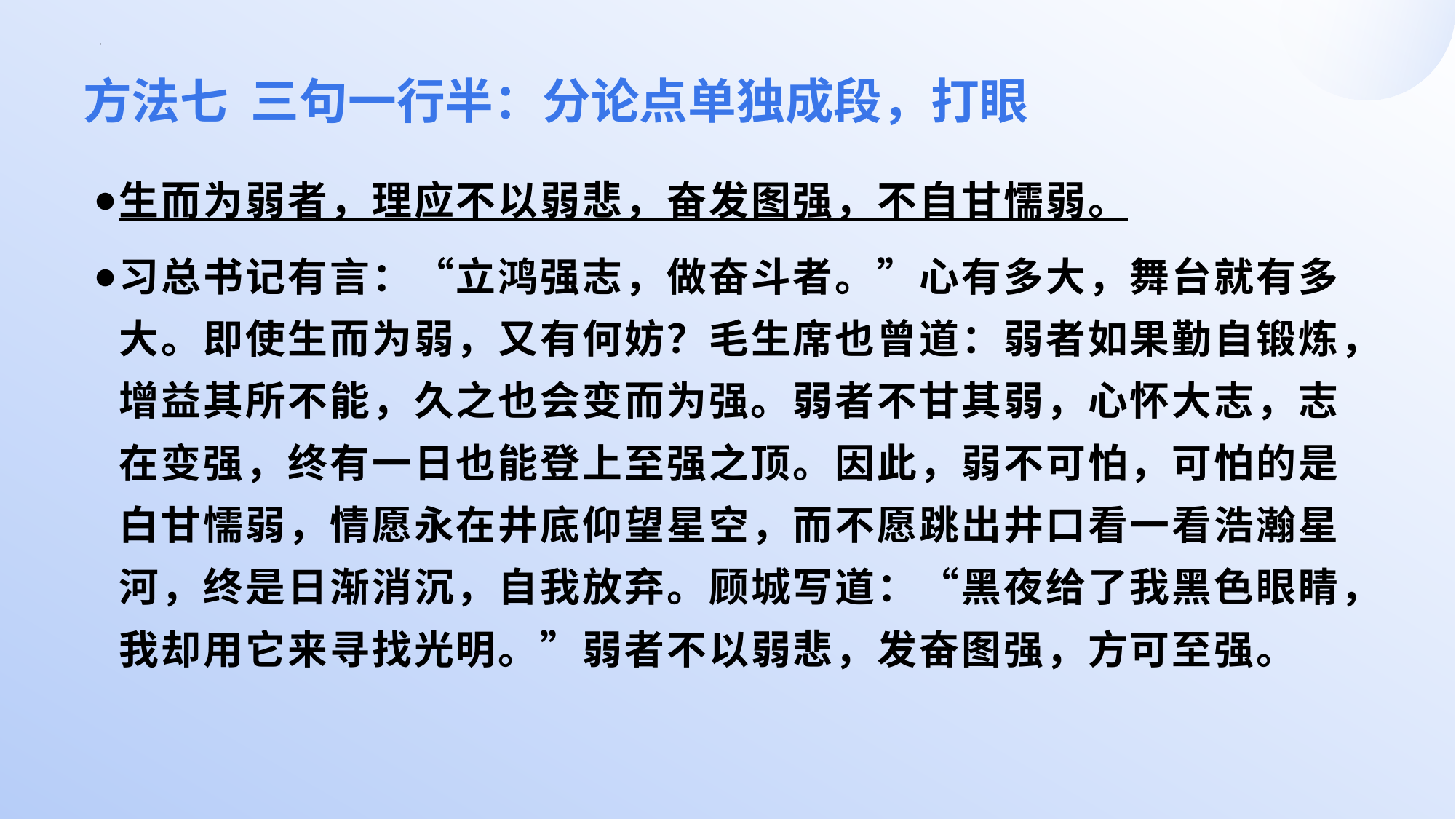

# 方法七  三句一行半：分论点单独成段，打眼
生而为弱者，理应不以弱悲，奋发图强，不自甘懦弱。
习总书记有言：“立鸿强志，做奋斗者。”心有多大，舞台就有多大。即使生而为弱，又有何妨？毛生席也曾道：弱者如果勤自锻炼，增益其所不能，久之也会变而为强。弱者不甘其弱，心怀大志，志在变强，终有一日也能登上至强之顶。因此，弱不可怕，可怕的是白甘懦弱，情愿永在井底仰望星空，而不愿跳出井口看一看浩瀚星河，终是日渐消沉，自我放弃。顾城写道：“黑夜给了我黑色眼睛，我却用它来寻找光明。”弱者不以弱悲，发奋图强，方可至强。